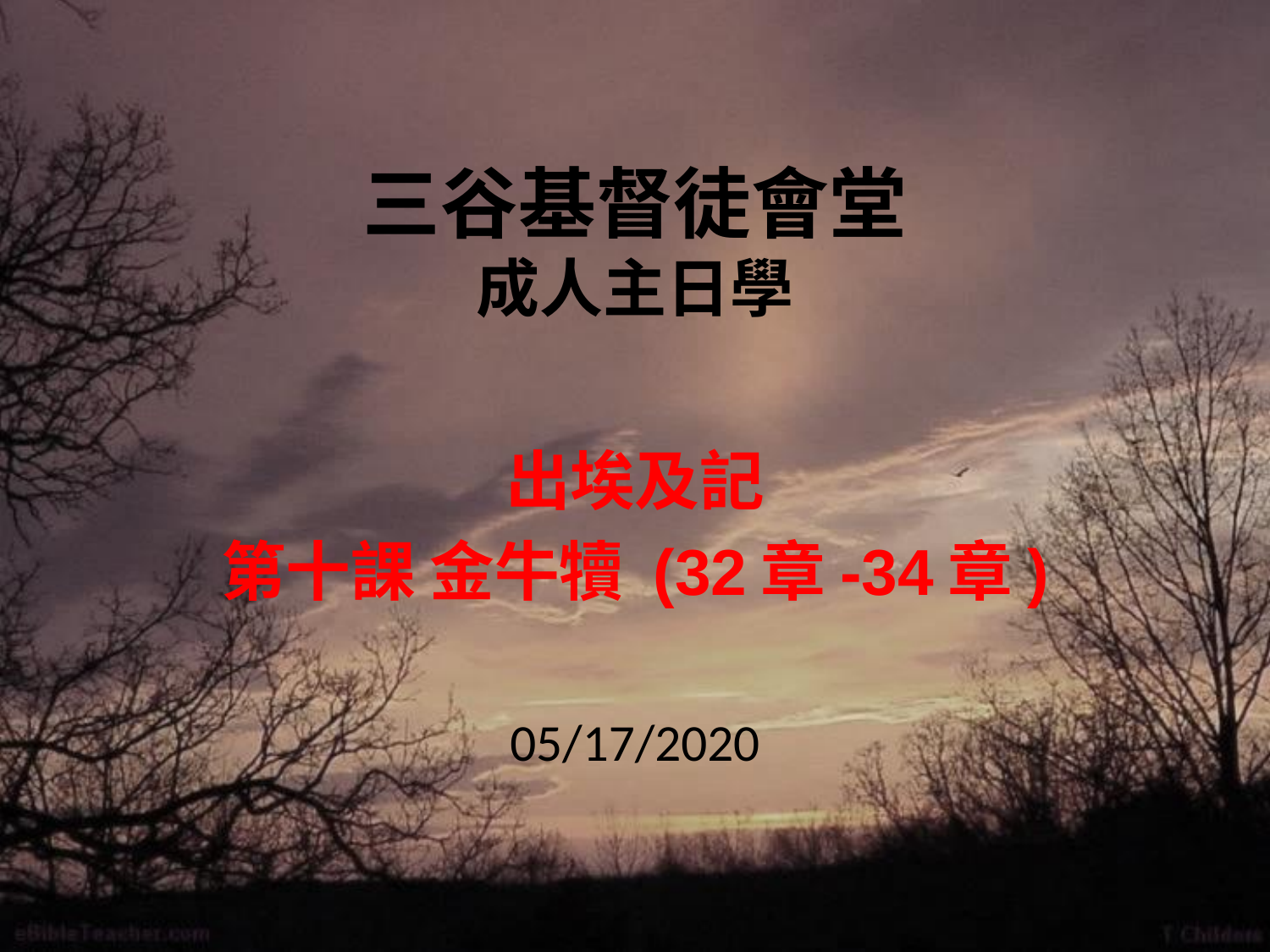

# 三谷基督徒會堂 成人主日學
出埃及記
第十課 金牛犢 (32章-34章)

05/17/2020